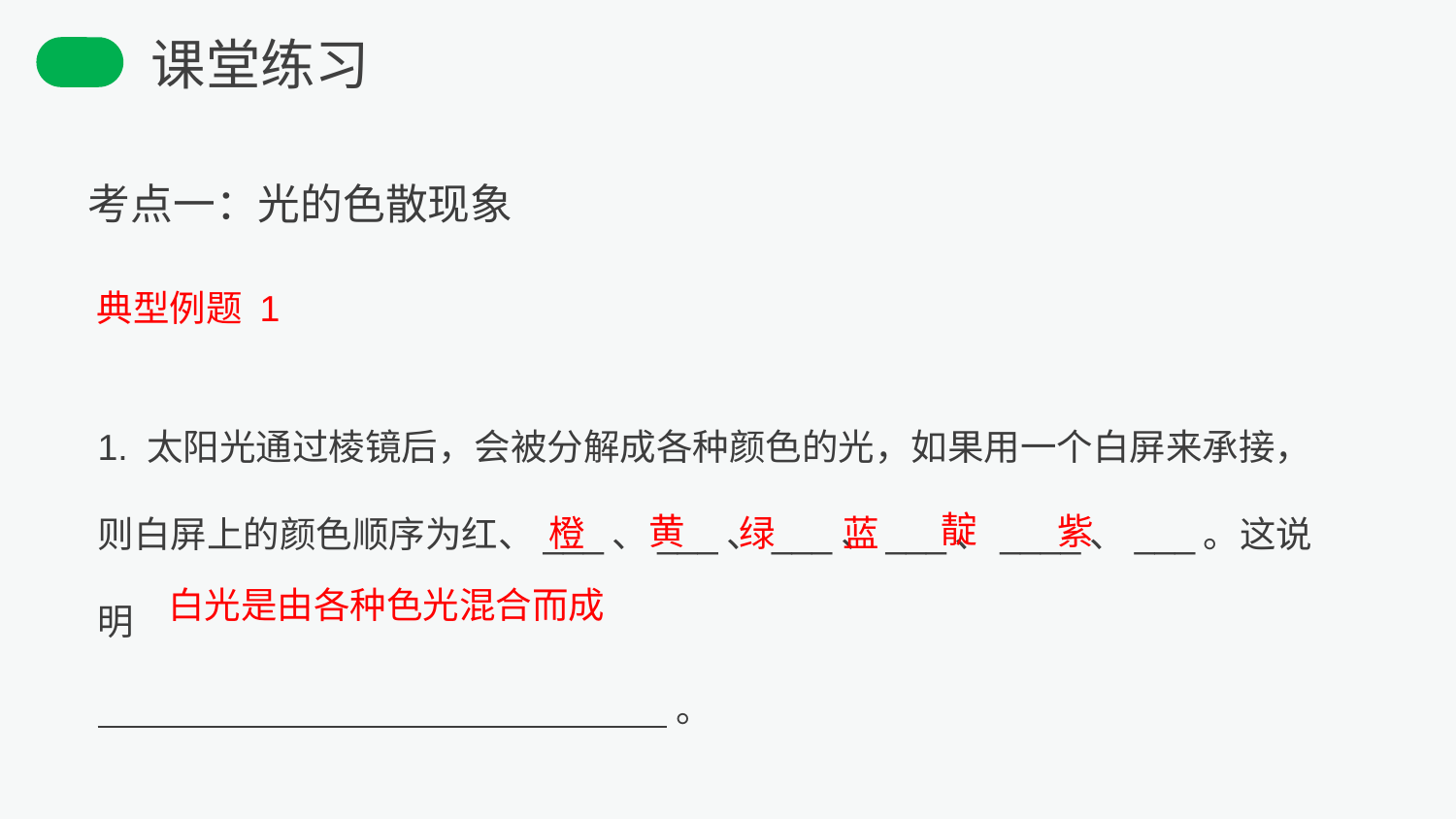

课堂练习
考点一：光的色散现象
典型例题 1
1. 太阳光通过棱镜后，会被分解成各种颜色的光，如果用一个白屏来承接，则白屏上的颜色顺序为红、___、___、___、___、____、___。这说明
                                                                     。
靛
紫
黄
橙
绿
蓝
白光是由各种色光混合而成